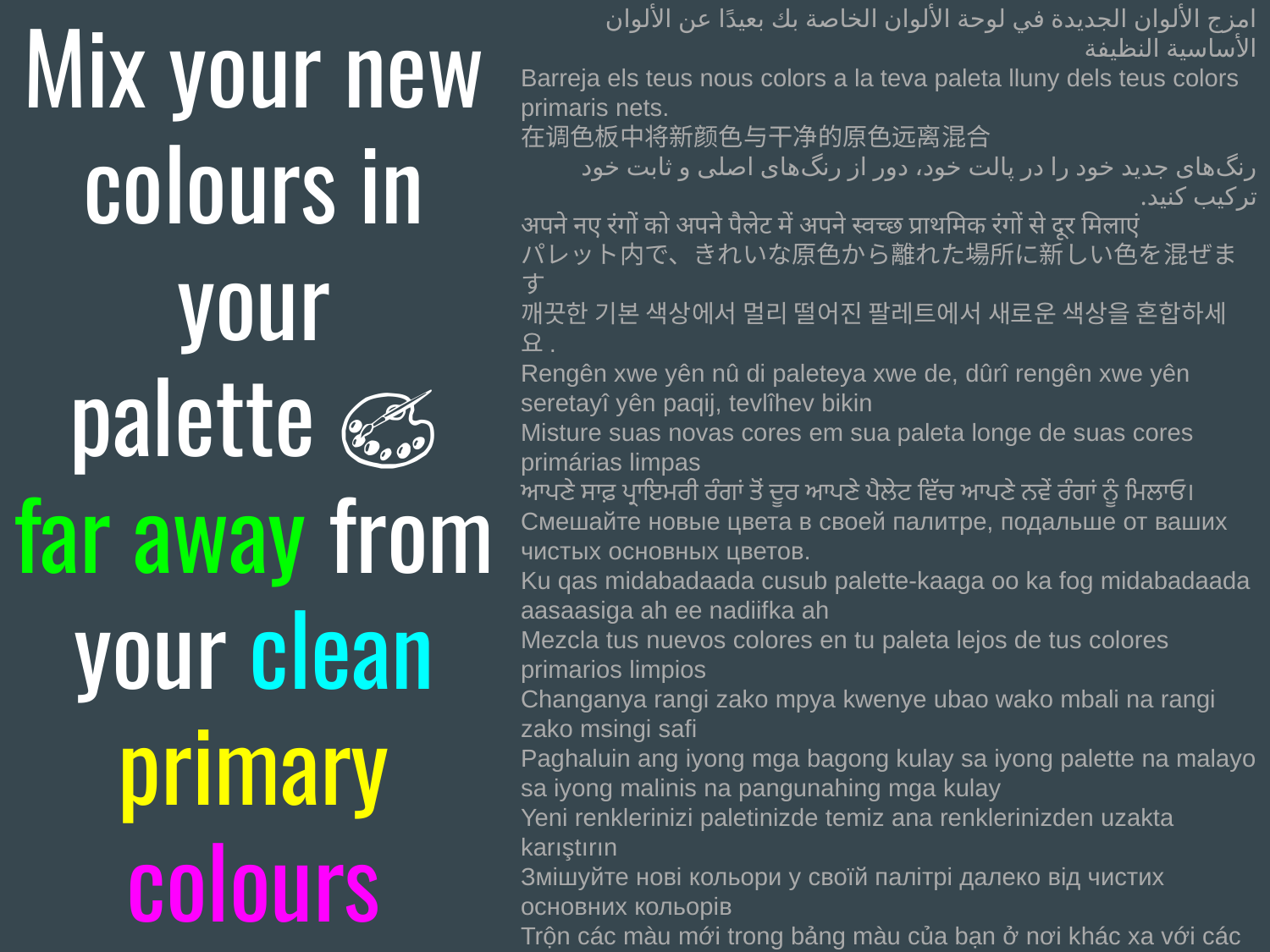

Mix your new colours in your palette 🎨
far away from your clean primary colours
አዲሶቹን ቀለሞችዎን ከንፁህ ዋና ቀለሞችዎ ርቀው በቤተ-ስዕልዎ ውስጥ ያዋህዱ
امزج الألوان الجديدة في لوحة الألوان الخاصة بك بعيدًا عن الألوان الأساسية النظيفة
Barreja els teus nous colors a la teva paleta lluny dels teus colors primaris nets.
在调色板中将新颜色与干净的原色远离混合
رنگ‌های جدید خود را در پالت خود، دور از رنگ‌های اصلی و ثابت خود ترکیب کنید.
अपने नए रंगों को अपने पैलेट में अपने स्वच्छ प्राथमिक रंगों से दूर मिलाएं
パレット内で、きれいな原色から離れた場所に新しい色を混ぜます
깨끗한 기본 색상에서 멀리 떨어진 팔레트에서 새로운 색상을 혼합하세요.
Rengên xwe yên nû di paleteya xwe de, dûrî rengên xwe yên seretayî yên paqij, tevlîhev bikin
Misture suas novas cores em sua paleta longe de suas cores primárias limpas
ਆਪਣੇ ਸਾਫ਼ ਪ੍ਰਾਇਮਰੀ ਰੰਗਾਂ ਤੋਂ ਦੂਰ ਆਪਣੇ ਪੈਲੇਟ ਵਿੱਚ ਆਪਣੇ ਨਵੇਂ ਰੰਗਾਂ ਨੂੰ ਮਿਲਾਓ।
Смешайте новые цвета в своей палитре, подальше от ваших чистых основных цветов.
Ku qas midabadaada cusub palette-kaaga oo ka fog midabadaada aasaasiga ah ee nadiifka ah
Mezcla tus nuevos colores en tu paleta lejos de tus colores primarios limpios
Changanya rangi zako mpya kwenye ubao wako mbali na rangi zako msingi safi
Paghaluin ang iyong mga bagong kulay sa iyong palette na malayo sa iyong malinis na pangunahing mga kulay
Yeni renklerinizi paletinizde temiz ana renklerinizden uzakta karıştırın
Змішуйте нові кольори у своїй палітрі далеко від чистих основних кольорів
Trộn các màu mới trong bảng màu của bạn ở nơi khác xa với các màu cơ bản sạch sẽ của bạn